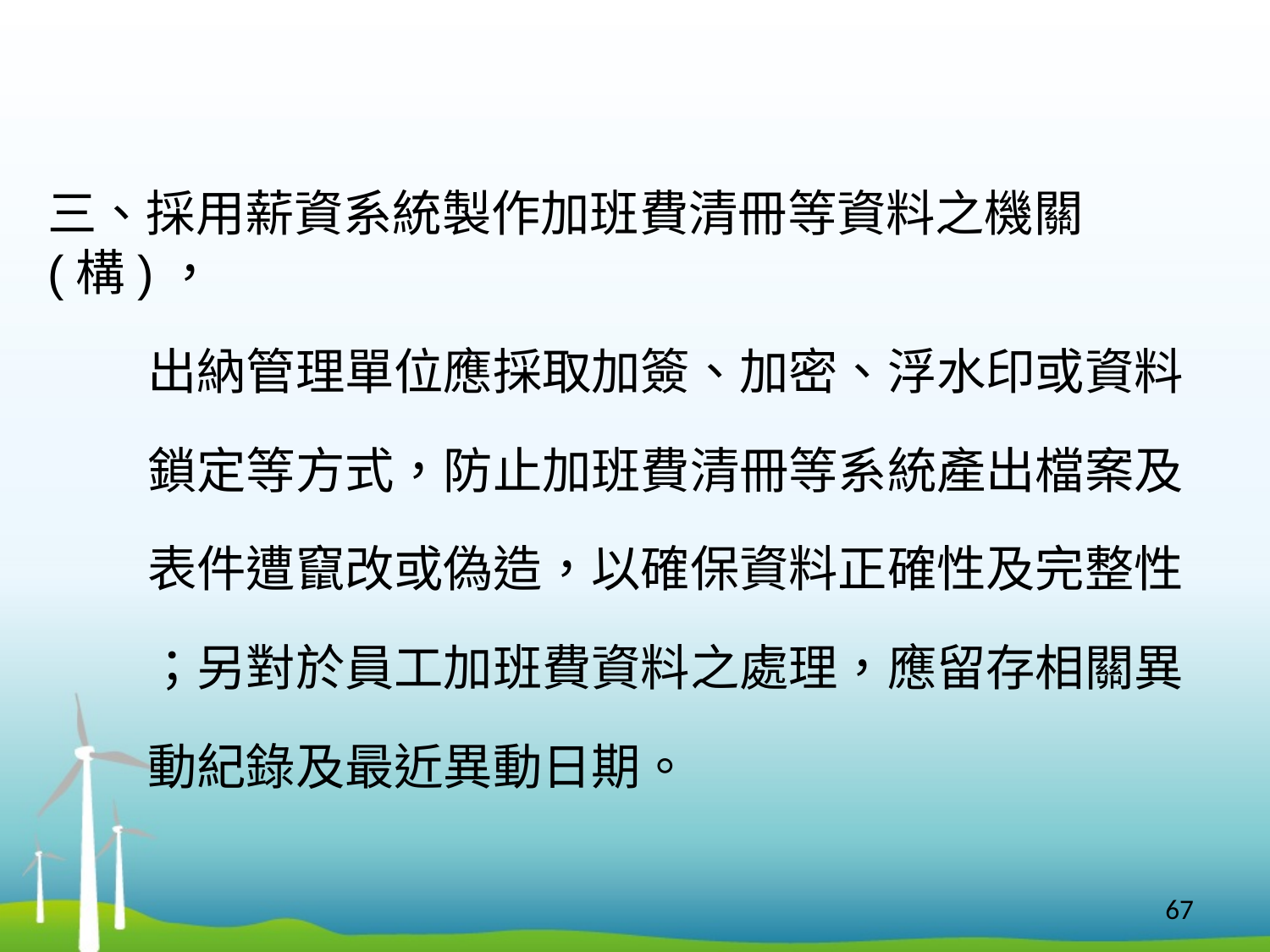

三、採用薪資系統製作加班費清冊等資料之機關(構)，
        出納管理單位應採取加簽、加密、浮水印或資料
        鎖定等方式，防止加班費清冊等系統產出檔案及
        表件遭竄改或偽造，以確保資料正確性及完整性
        ；另對於員工加班費資料之處理，應留存相關異
        動紀錄及最近異動日期。

67